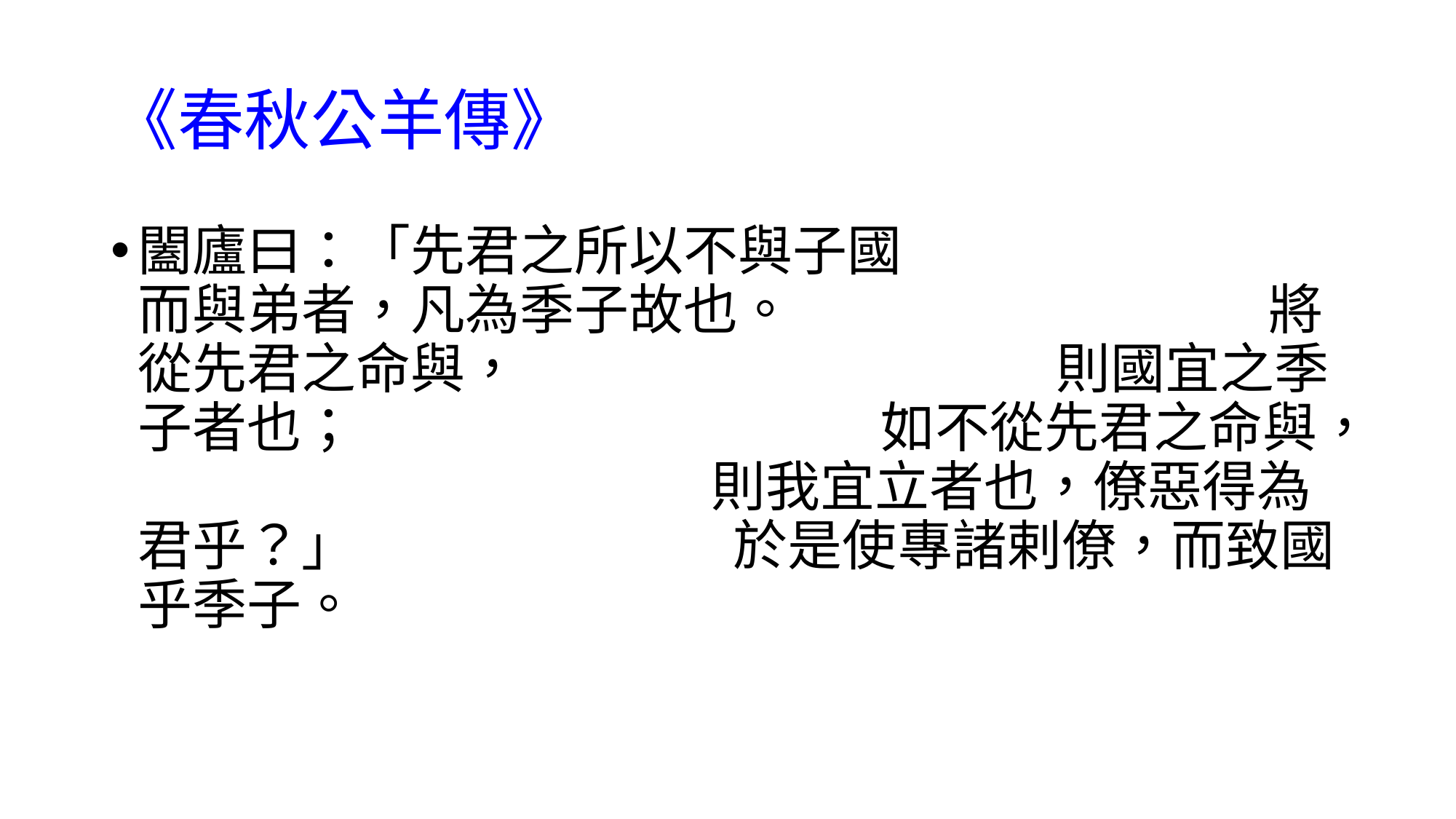

# 《春秋公羊傳》
闔廬曰：「先君之所以不與子國                                 而與弟者，凡為季子故也。                                       將從先君之命與，                                            則國宜之季子者也；                                           如不從先君之命與，                                               則我宜立者也，僚惡得為君乎？」                               於是使專諸剌僚，而致國乎季子。